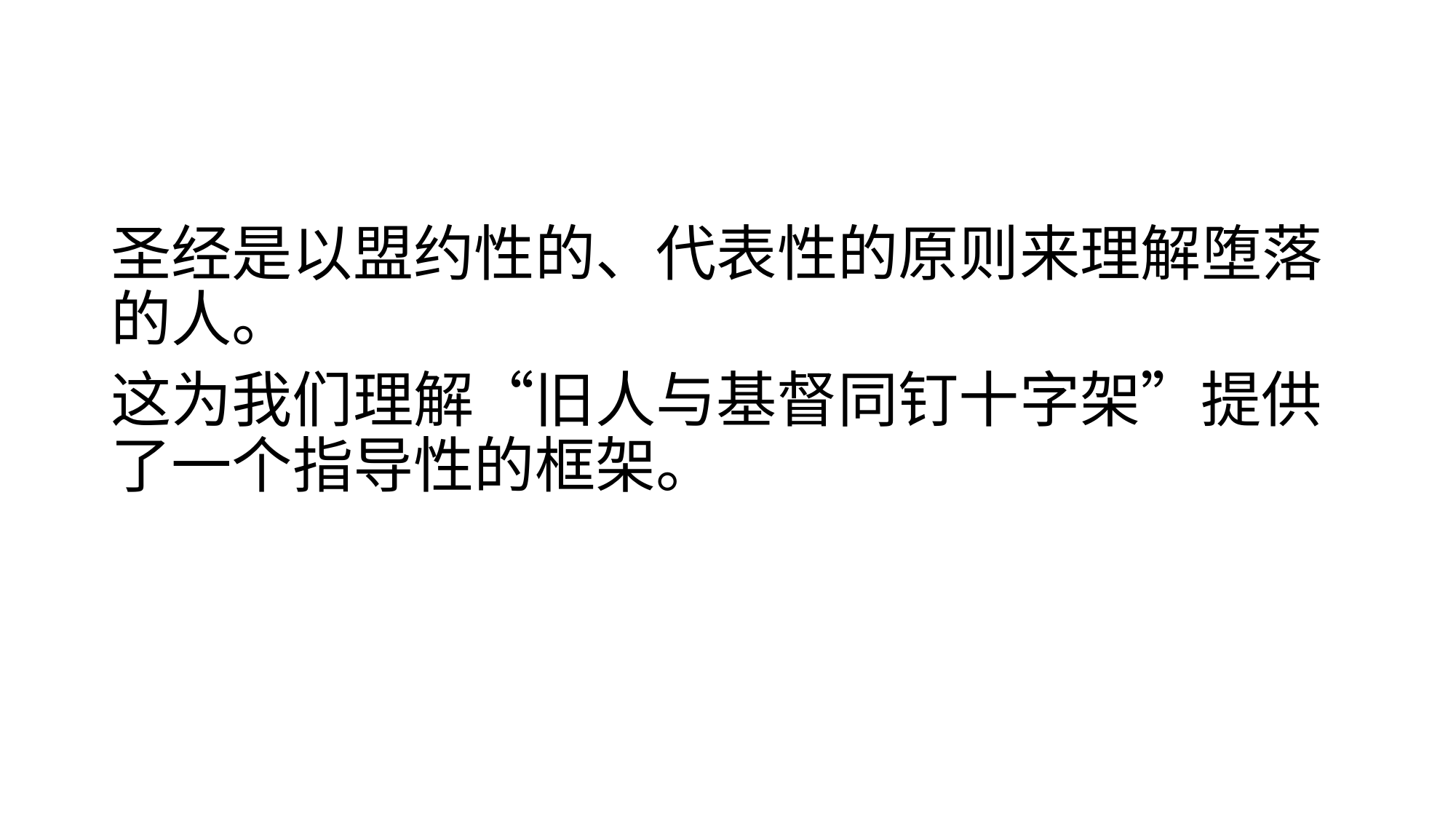

#
圣经是以盟约性的、代表性的原则来理解堕落的人。
这为我们理解“旧人与基督同钉十字架”提供了一个指导性的框架。